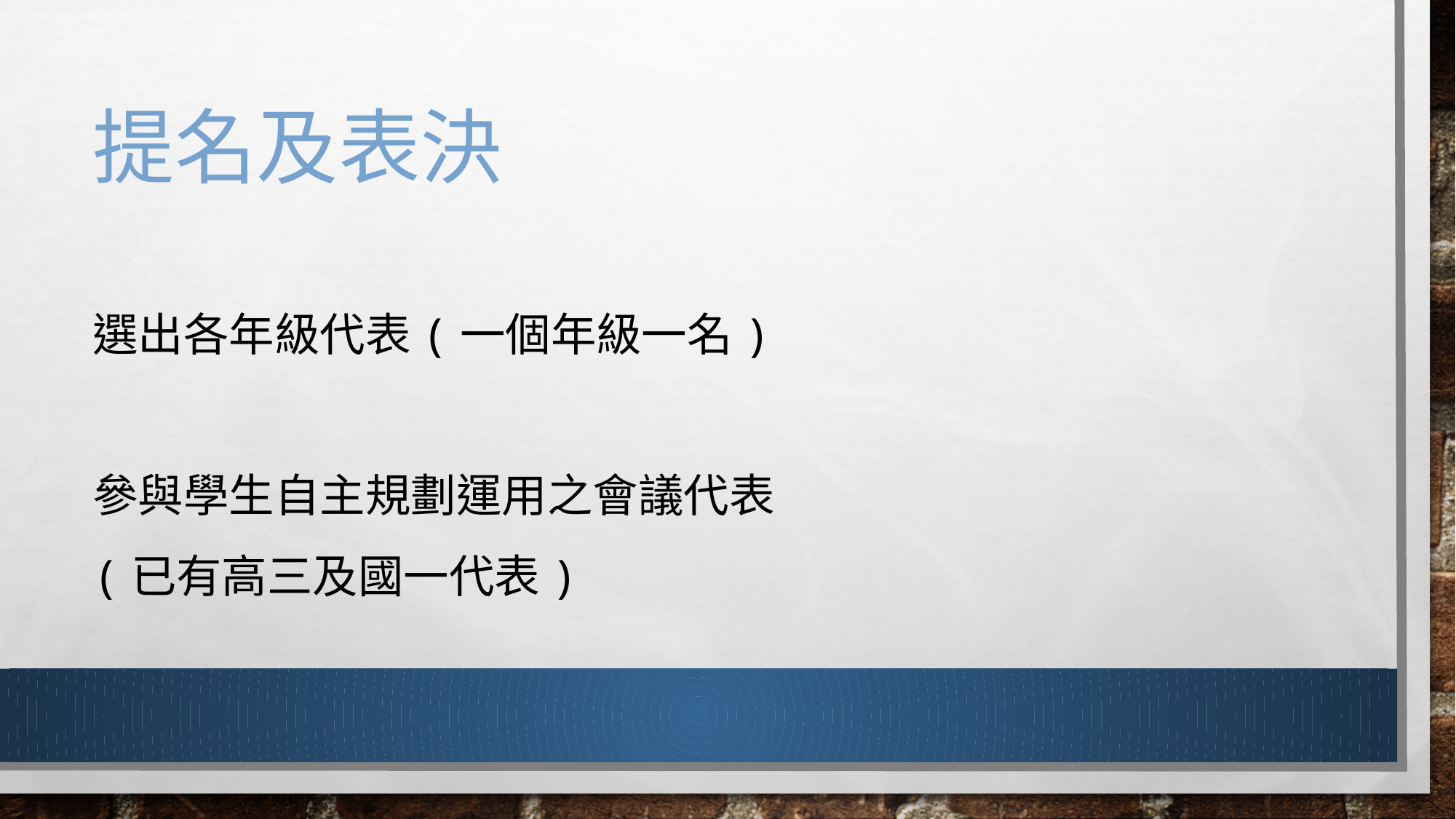

# 提名及表決

選出各年級代表(一個年級一名)

參與學生自主規劃運用之會議代表
(已有高三及國一代表)